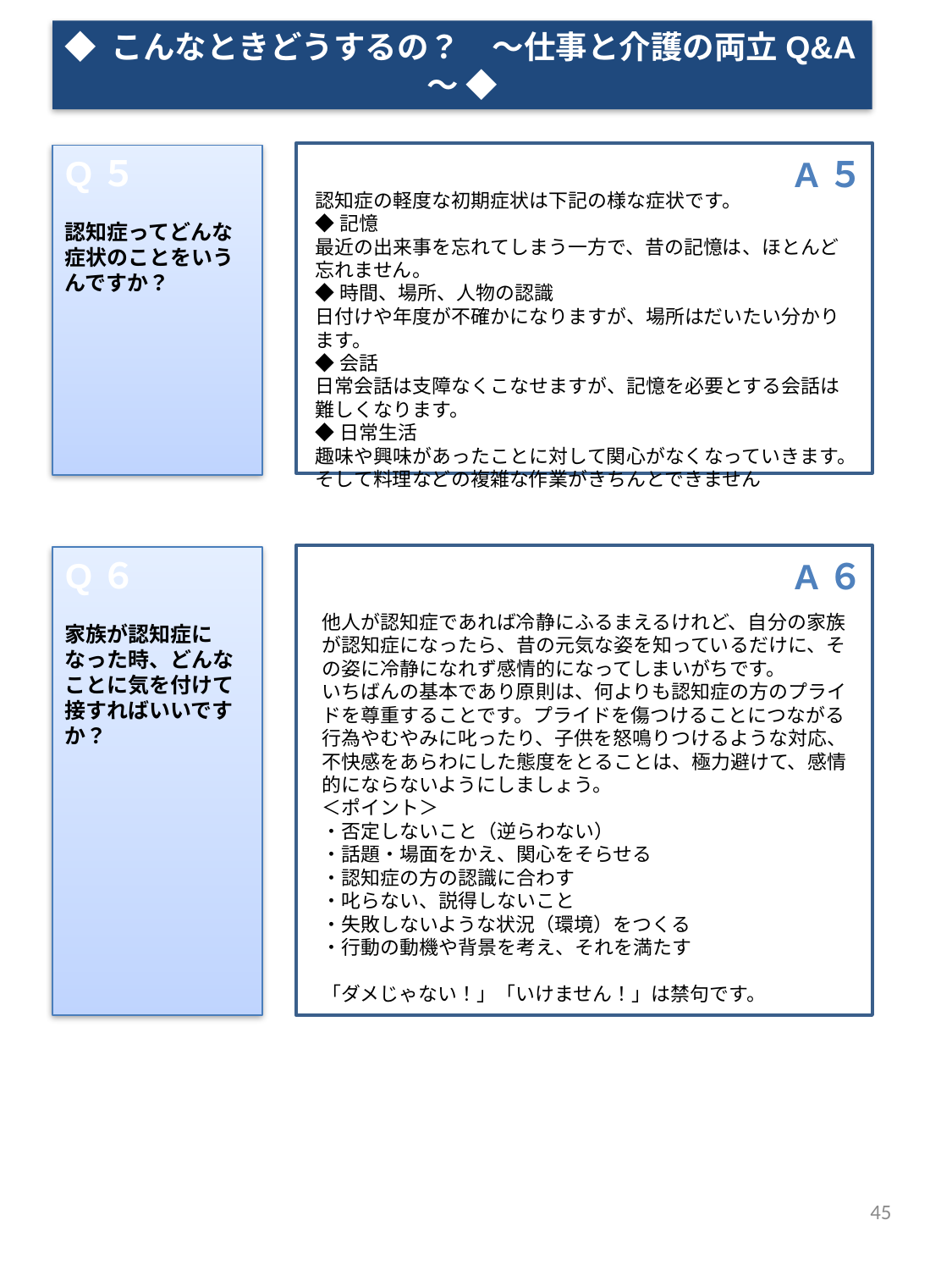

◆ こんなときどうするの？　～仕事と介護の両立Q&A～ ◆

Q５

認知症ってどんな症状のことをいうんですか？
A５
認知症の軽度な初期症状は下記の様な症状です。
◆記憶
最近の出来事を忘れてしまう一方で、昔の記憶は、ほとんど忘れません。
◆時間、場所、人物の認識
日付けや年度が不確かになりますが、場所はだいたい分かります。
◆会話
日常会話は支障なくこなせますが、記憶を必要とする会話は難しくなります。
◆日常生活
趣味や興味があったことに対して関心がなくなっていきます。そして料理などの複雑な作業がきちんとできません

Q６

家族が認知症になった時、どんなことに気を付けて接すればいいですか？
A６
他人が認知症であれば冷静にふるまえるけれど、自分の家族が認知症になったら、昔の元気な姿を知っているだけに、その姿に冷静になれず感情的になってしまいがちです。
いちばんの基本であり原則は、何よりも認知症の方のプライドを尊重することです。プライドを傷つけることにつながる行為やむやみに叱ったり、子供を怒鳴りつけるような対応、不快感をあらわにした態度をとることは、極力避けて、感情的にならないようにしましょう。
＜ポイント＞
・否定しないこと（逆らわない）
・話題・場面をかえ、関心をそらせる
・認知症の方の認識に合わす
・叱らない、説得しないこと
・失敗しないような状況（環境）をつくる
・行動の動機や背景を考え、それを満たす

「ダメじゃない！」「いけません！」は禁句です。
45